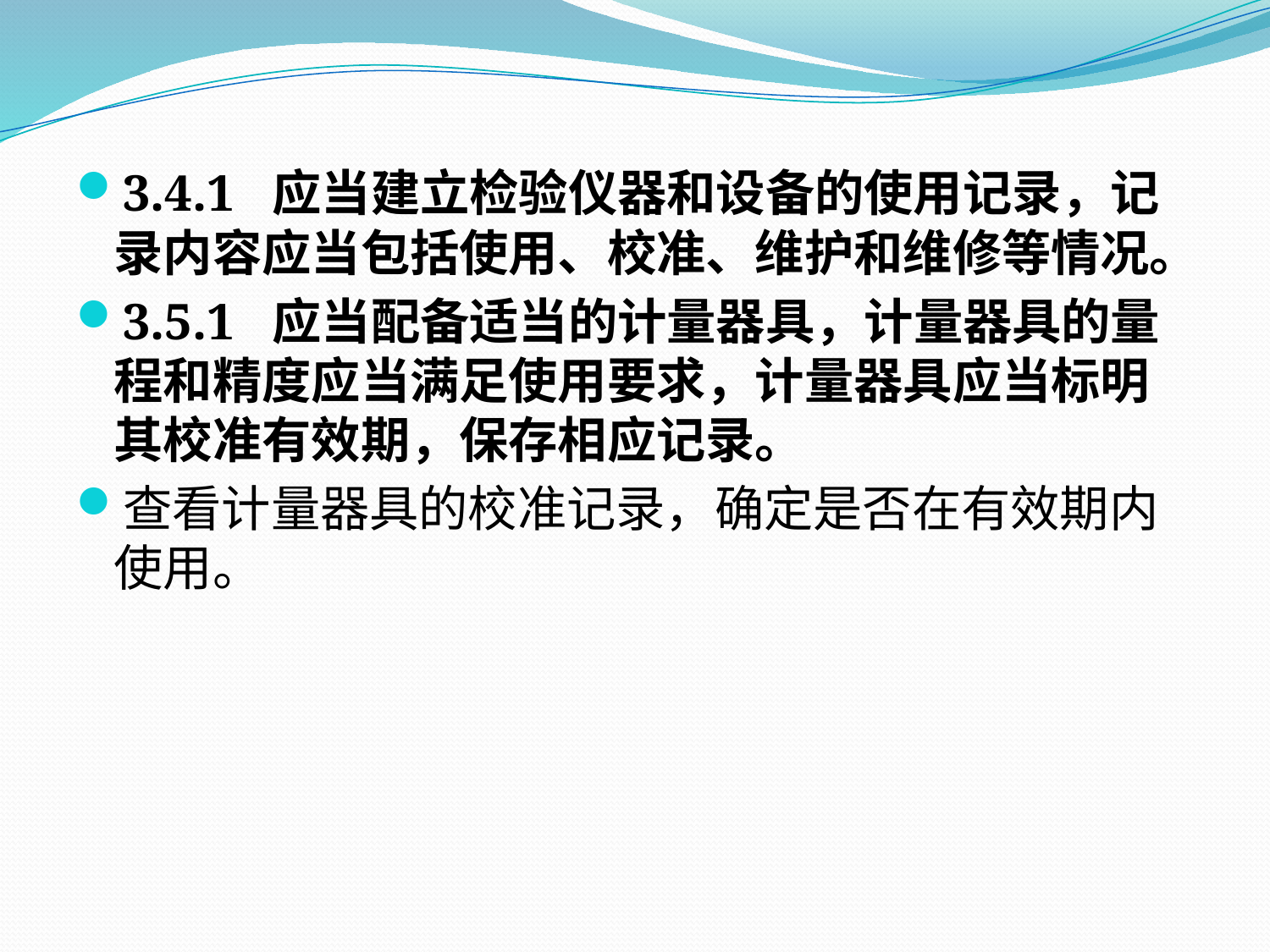

3.4.1  应当建立检验仪器和设备的使用记录，记录内容应当包括使用、校准、维护和维修等情况。
3.5.1  应当配备适当的计量器具，计量器具的量程和精度应当满足使用要求，计量器具应当标明其校准有效期，保存相应记录。
查看计量器具的校准记录，确定是否在有效期内使用。